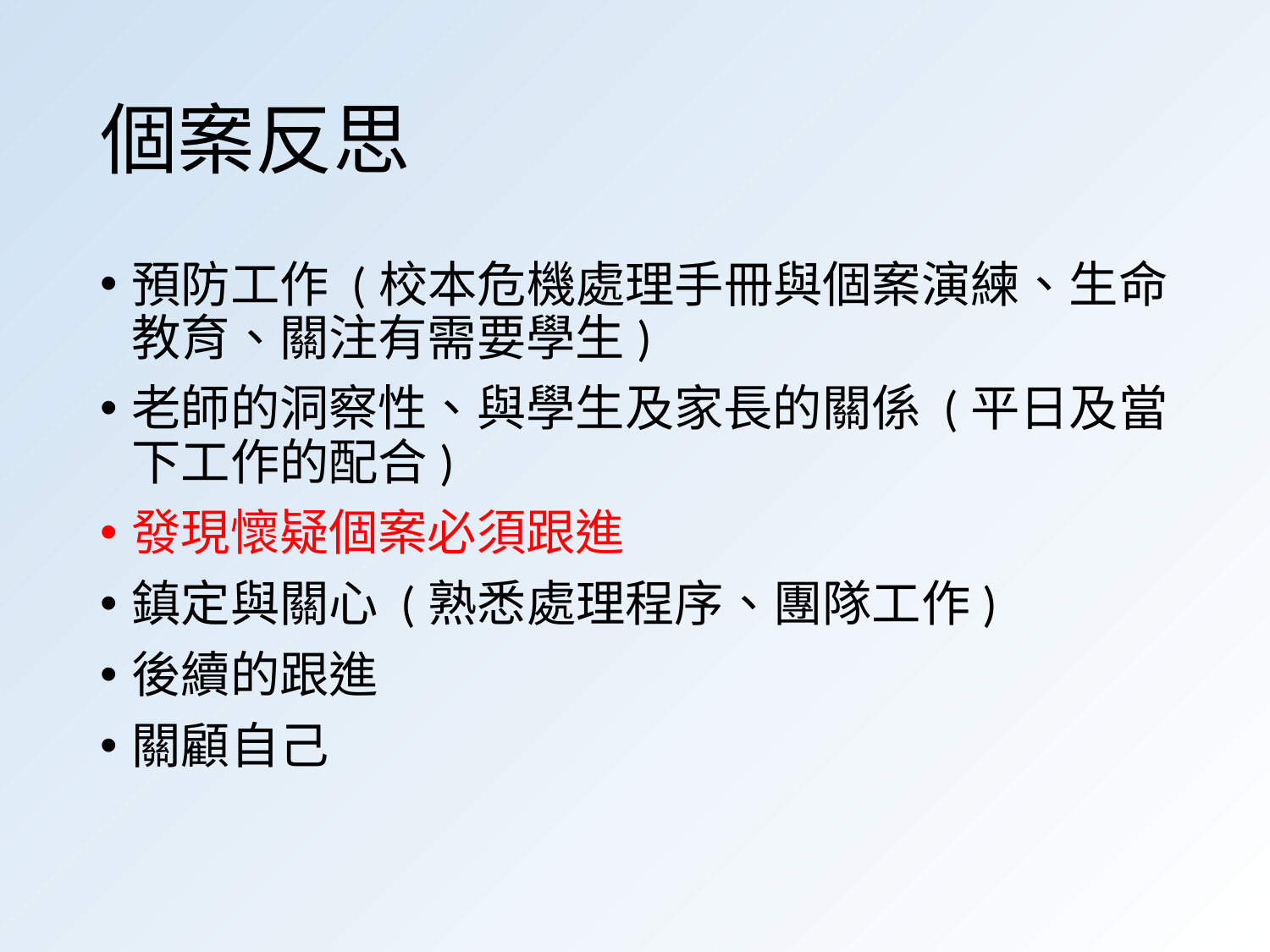

# 個案反思
預防工作 (校本危機處理手冊與個案演練、生命教育、關注有需要學生)
老師的洞察性、與學生及家長的關係 (平日及當下工作的配合)
發現懷疑個案必須跟進
鎮定與關心 (熟悉處理程序、團隊工作)
後續的跟進
關顧自己